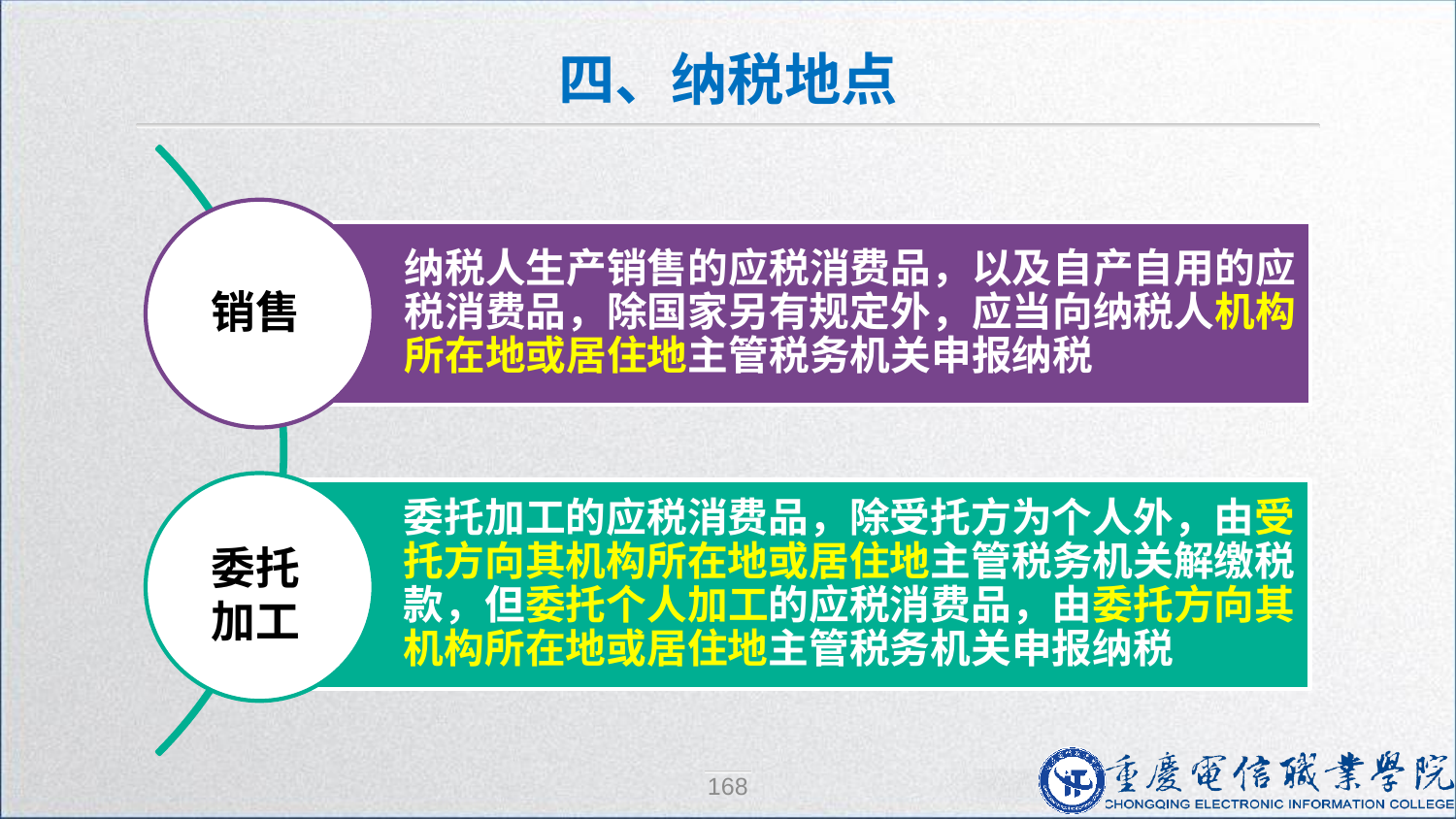

四、纳税地点
纳税人生产销售的应税消费品，以及自产自用的应税消费品，除国家另有规定外，应当向纳税人机构所在地或居住地主管税务机关申报纳税
委托加工的应税消费品，除受托方为个人外，由受托方向其机构所在地或居住地主管税务机关解缴税款，但委托个人加工的应税消费品，由委托方向其机构所在地或居住地主管税务机关申报纳税
销售
委托
加工
168